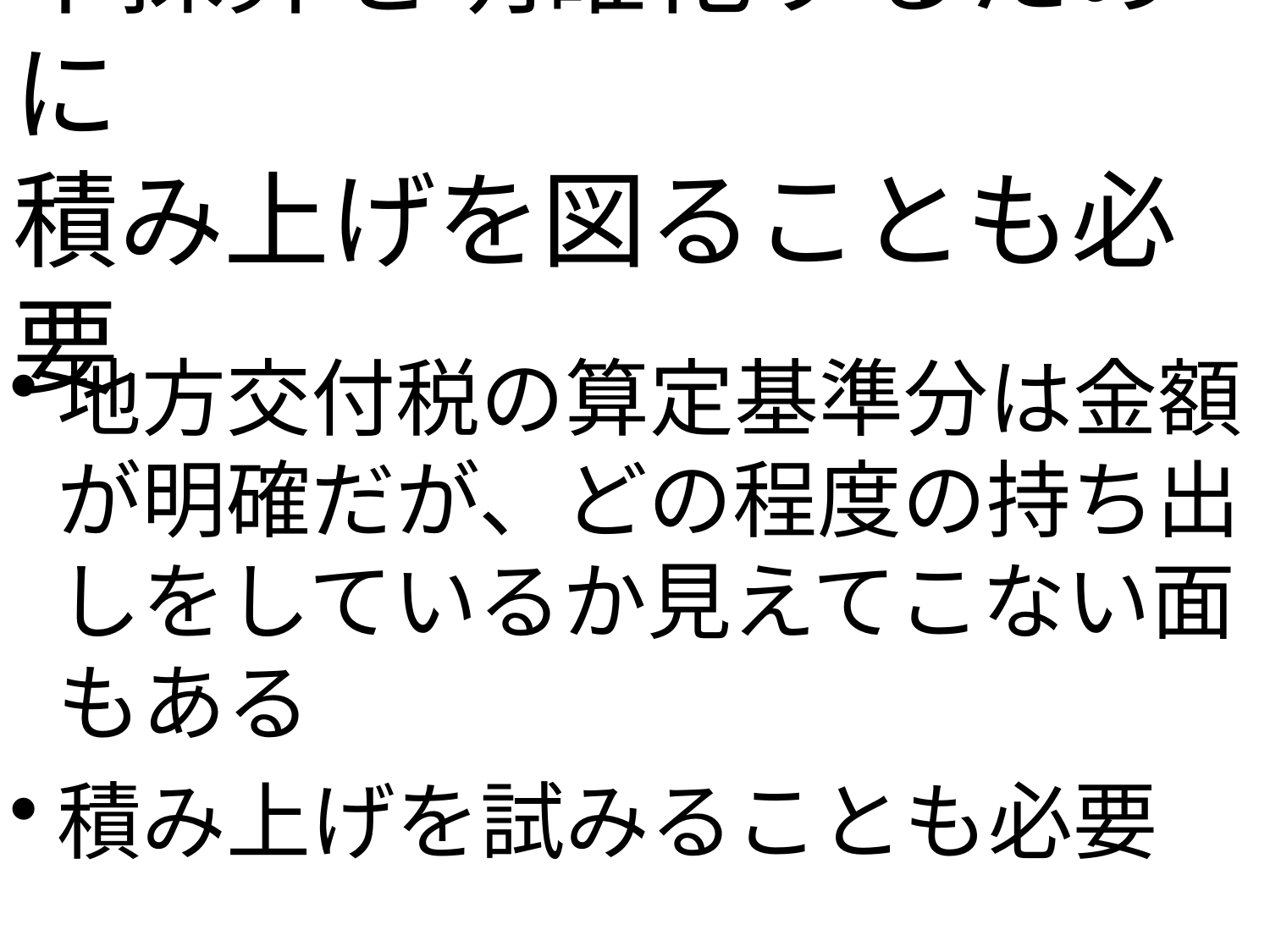

# 不採算を明確化するために 積み上げを図ることも必要
地方交付税の算定基準分は金額が明確だが、どの程度の持ち出しをしているか見えてこない面もある
積み上げを試みることも必要